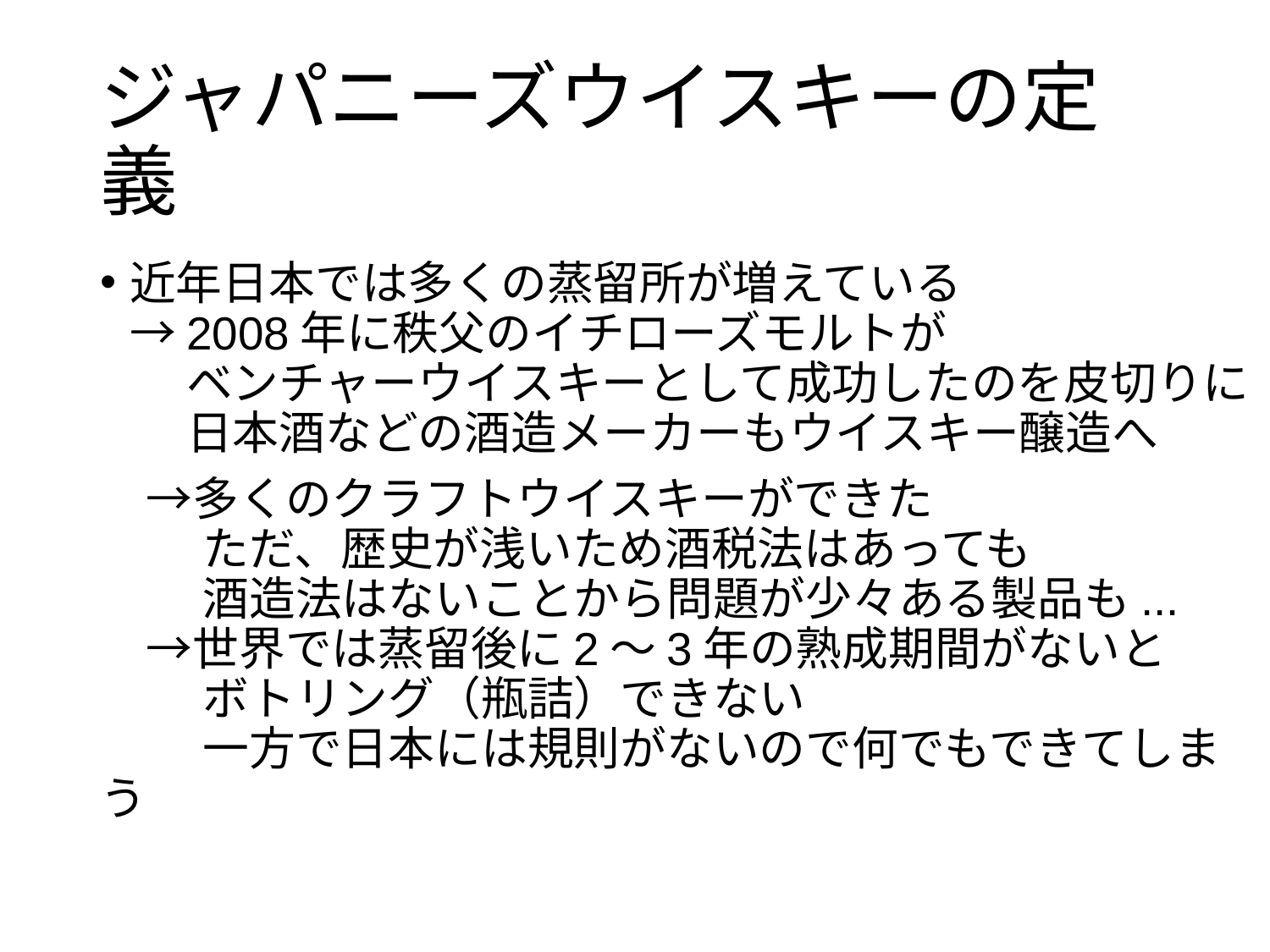

# ジャパニーズウイスキーの定義
近年日本では多くの蒸留所が増えている
→2008年に秩父のイチローズモルトが
　 ベンチャーウイスキーとして成功したのを皮切りに
　 日本酒などの酒造メーカーもウイスキー醸造へ
　→多くのクラフトウイスキーができた
　　 ただ、歴史が浅いため酒税法はあっても
　　 酒造法はないことから問題が少々ある製品も...
　→世界では蒸留後に2～3年の熟成期間がないと
　　 ボトリング（瓶詰）できない
　　 一方で日本には規則がないので何でもできてしまう